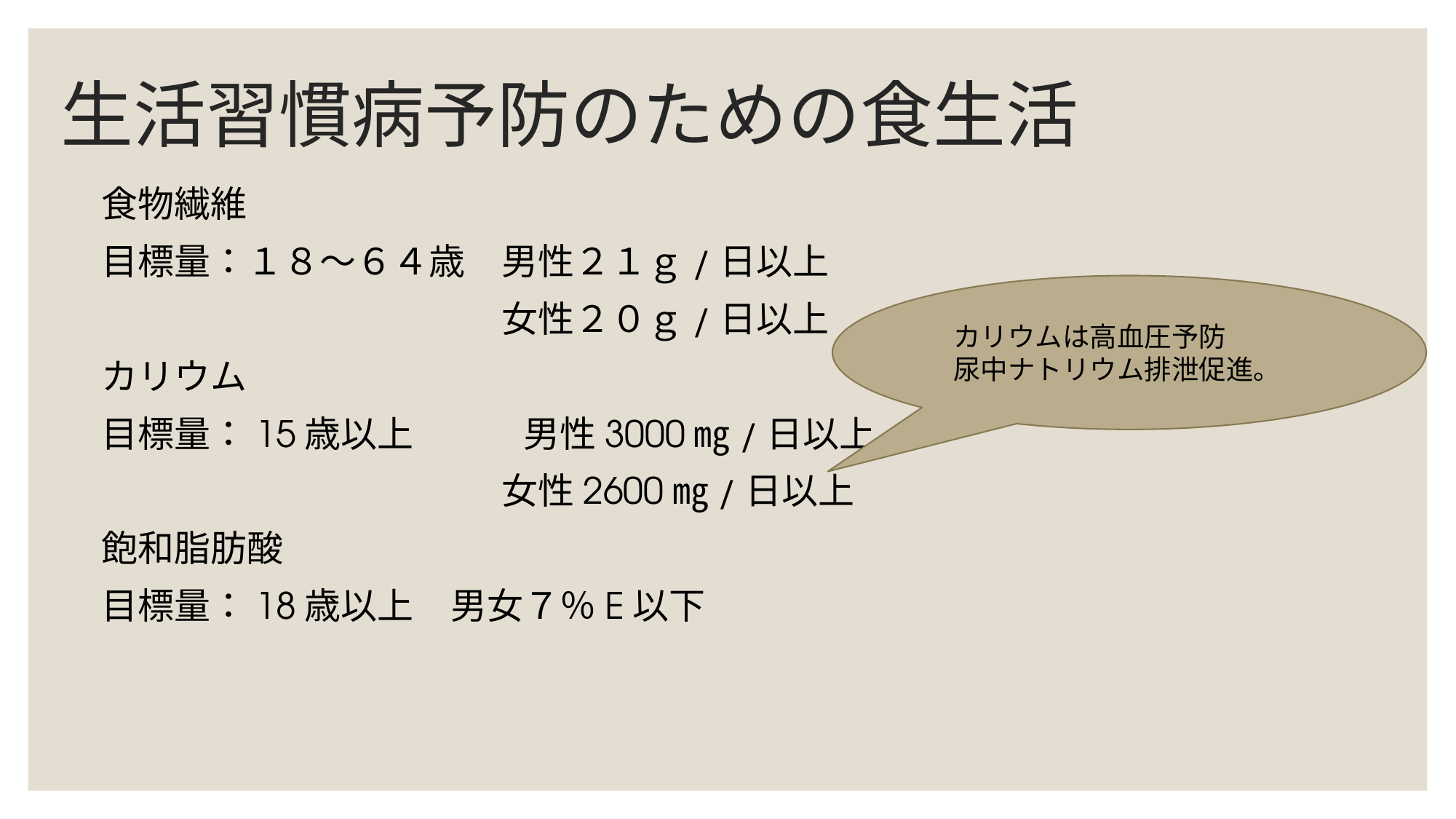

# 生活習慣病予防のための食生活
食物繊維
目標量：１８～６４歳　男性２１ｇ/日以上
　　　　　　　　　　　女性２０ｇ/日以上
カリウム
目標量：15歳以上　　　男性3000㎎/日以上
　　　　　　　　　　　女性2600㎎/日以上
飽和脂肪酸
目標量：18歳以上　男女７％E以下

カリウムは高血圧予防
尿中ナトリウム排泄促進。